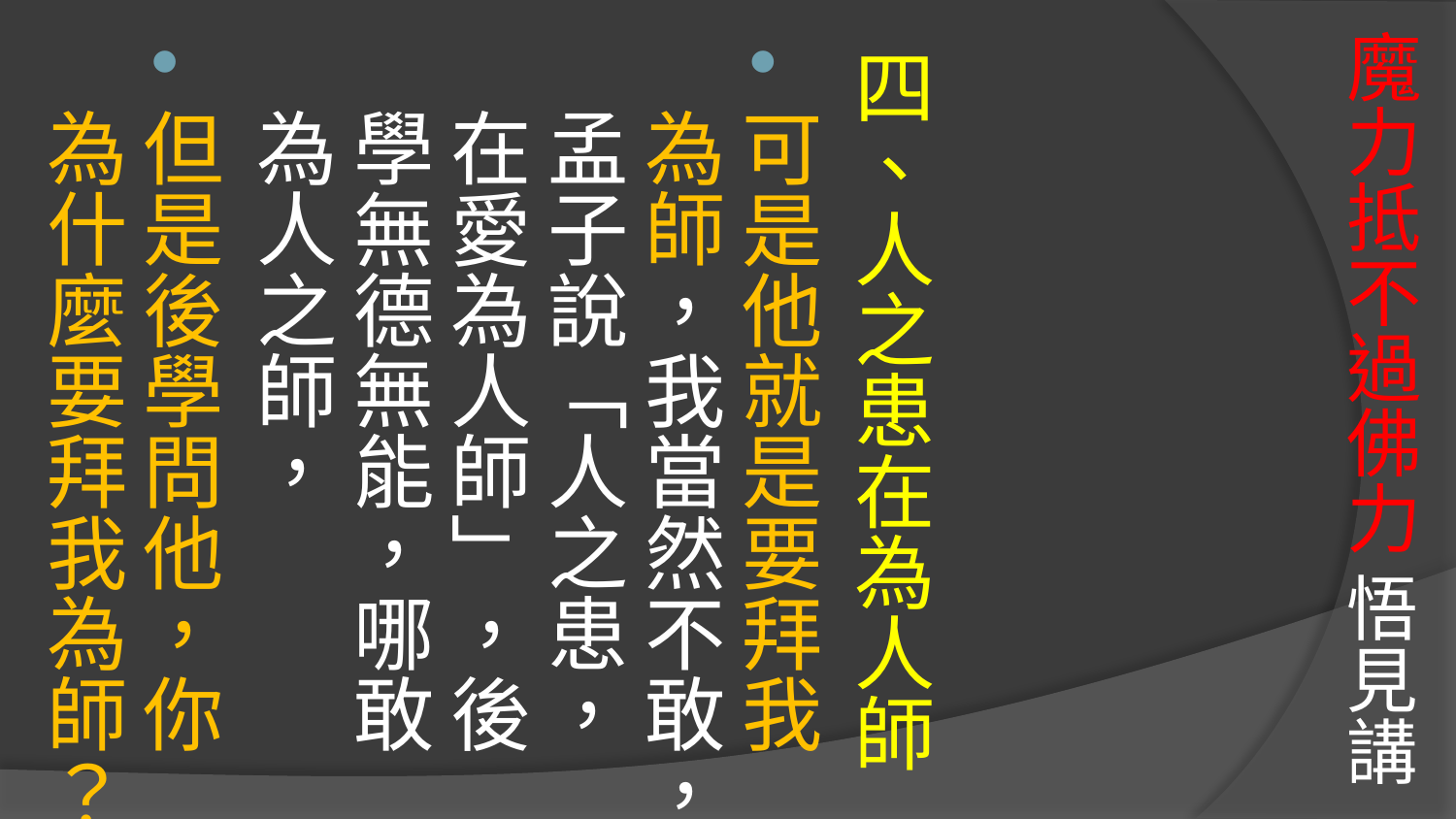

# 魔力抵不過佛力 悟見講
四、人之患在為人師
可是他就是要拜我為師，我當然不敢，孟子說「人之患，在愛為人師」，後學無德無能，哪敢為人之師，
但是後學問他，你為什麼要拜我為師？